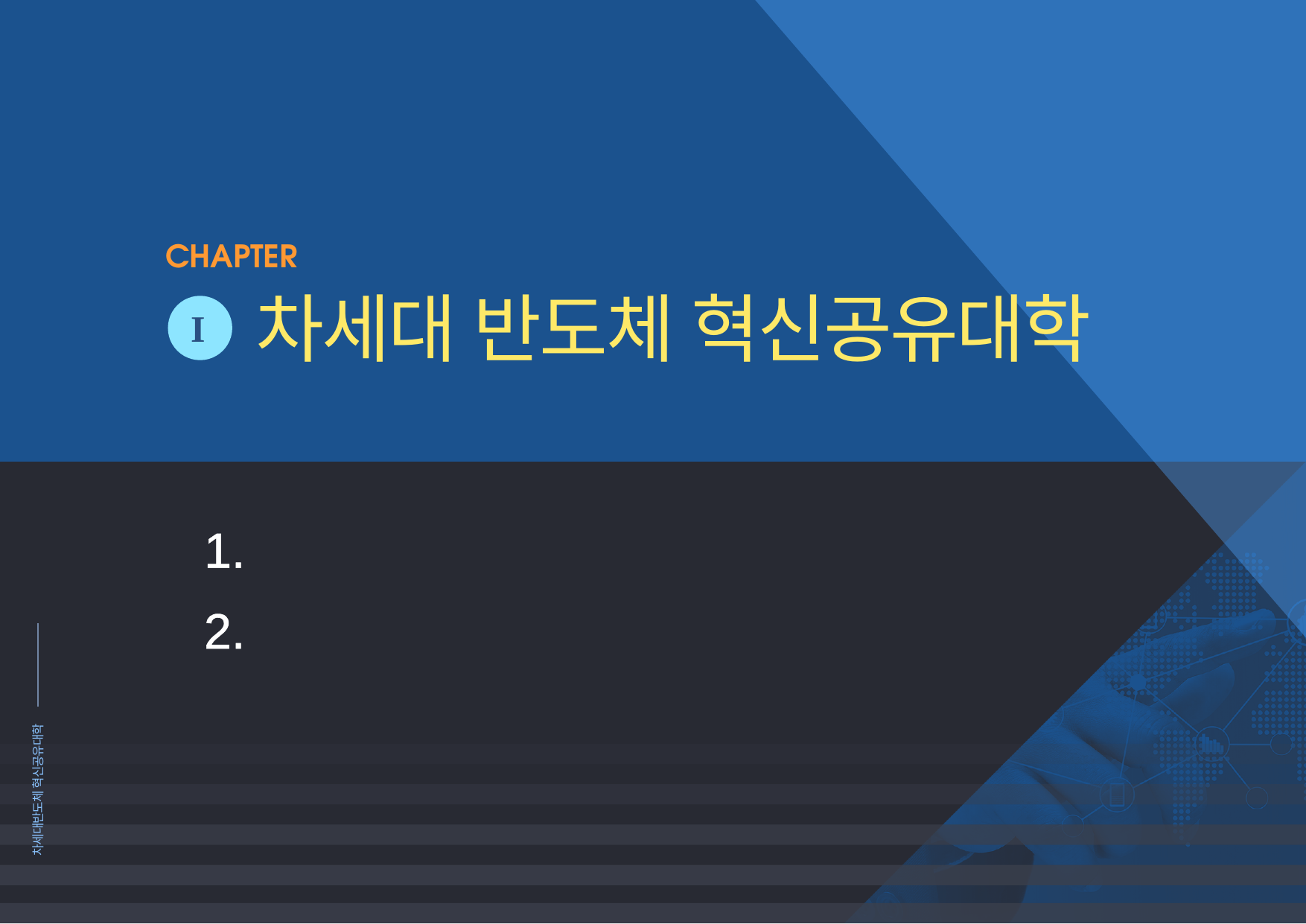

CHAPTER
차세대 반도체 혁신공유대학

I
차세대 반도체 혁신공유대학이란?
차세대 반도체 혁신공유대학 사업의 목적